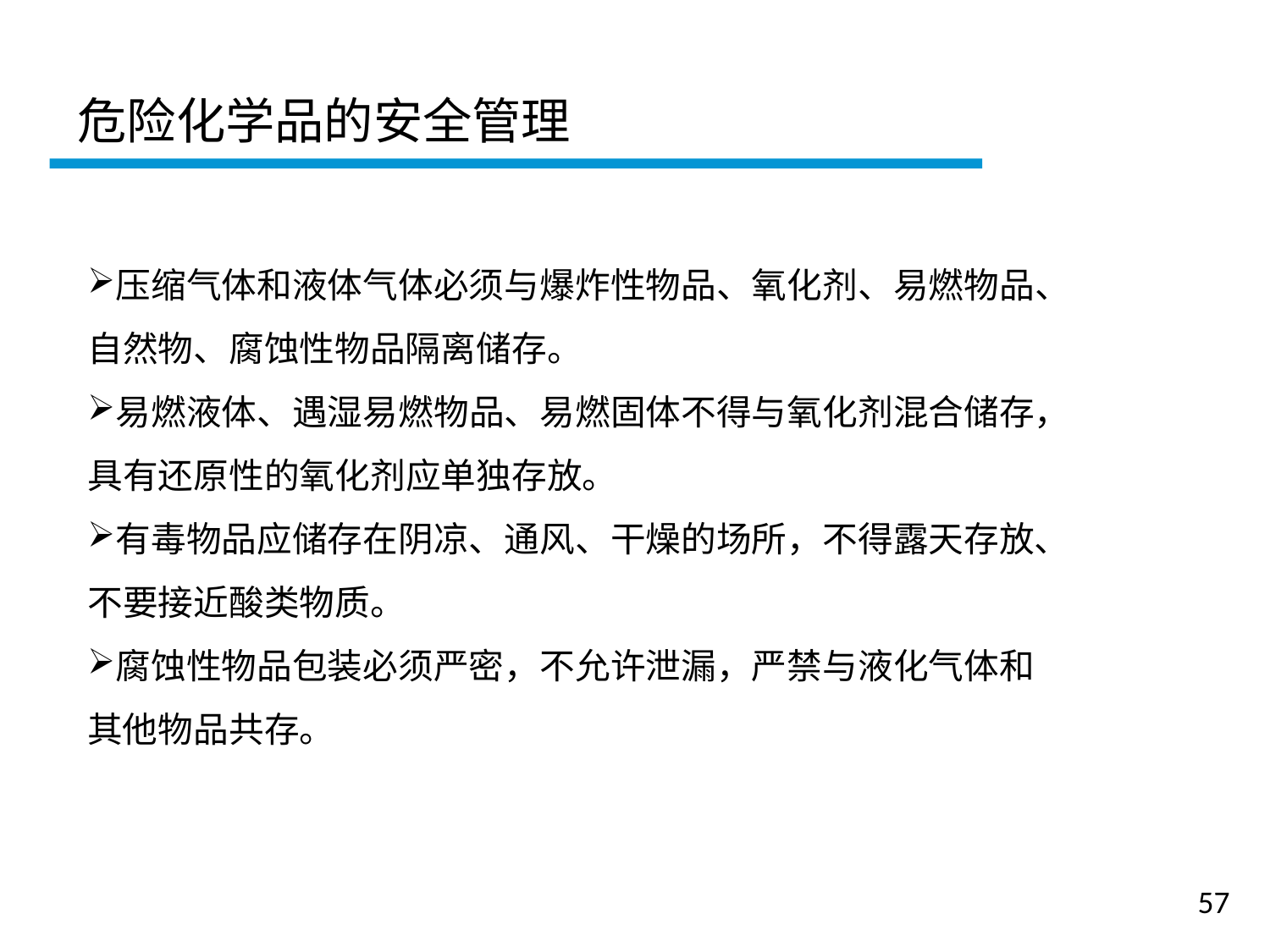

危险化学品的安全管理
压缩气体和液体气体必须与爆炸性物品、氧化剂、易燃物品、自然物、腐蚀性物品隔离储存。
易燃液体、遇湿易燃物品、易燃固体不得与氧化剂混合储存，具有还原性的氧化剂应单独存放。
有毒物品应储存在阴凉、通风、干燥的场所，不得露天存放、不要接近酸类物质。
腐蚀性物品包装必须严密，不允许泄漏，严禁与液化气体和其他物品共存。
一